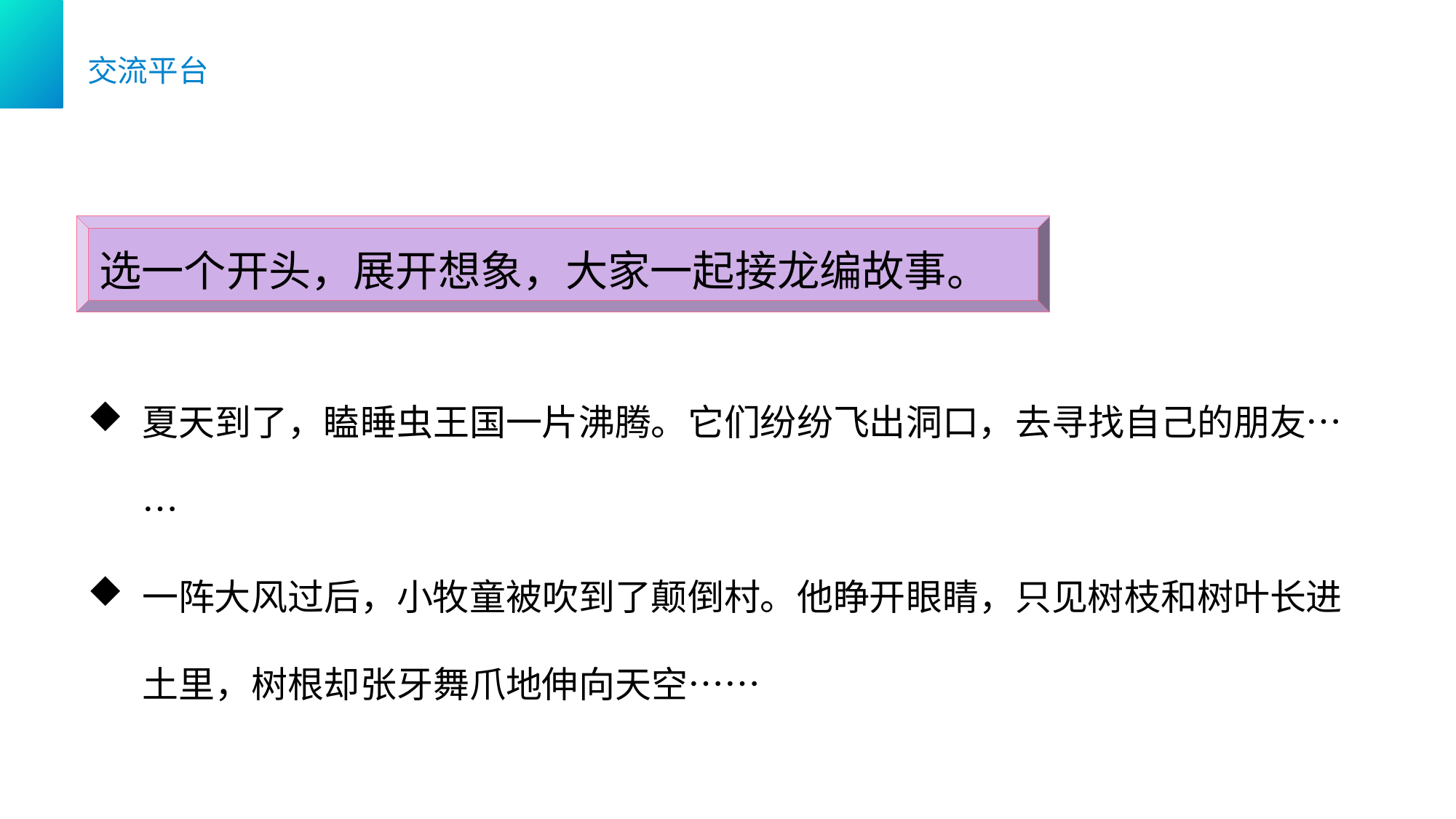

交流平台
选一个开头，展开想象，大家一起接龙编故事。
夏天到了，瞌睡虫王国一片沸腾。它们纷纷飞出洞口，去寻找自己的朋友……
一阵大风过后，小牧童被吹到了颠倒村。他睁开眼睛，只见树枝和树叶长进土里，树根却张牙舞爪地伸向天空……